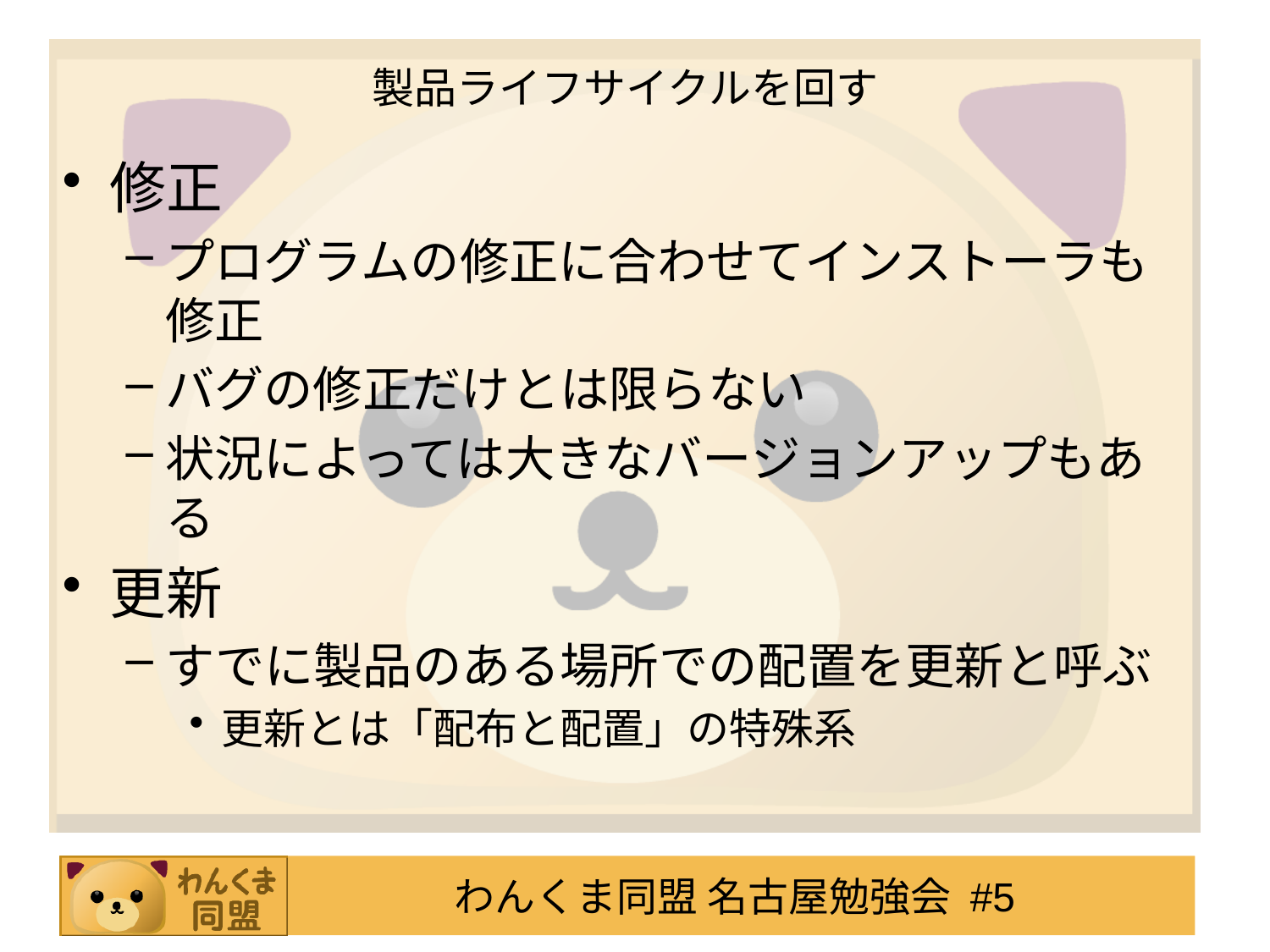

# 製品ライフサイクルを回す
修正
プログラムの修正に合わせてインストーラも修正
バグの修正だけとは限らない
状況によっては大きなバージョンアップもある
更新
すでに製品のある場所での配置を更新と呼ぶ
更新とは「配布と配置」の特殊系